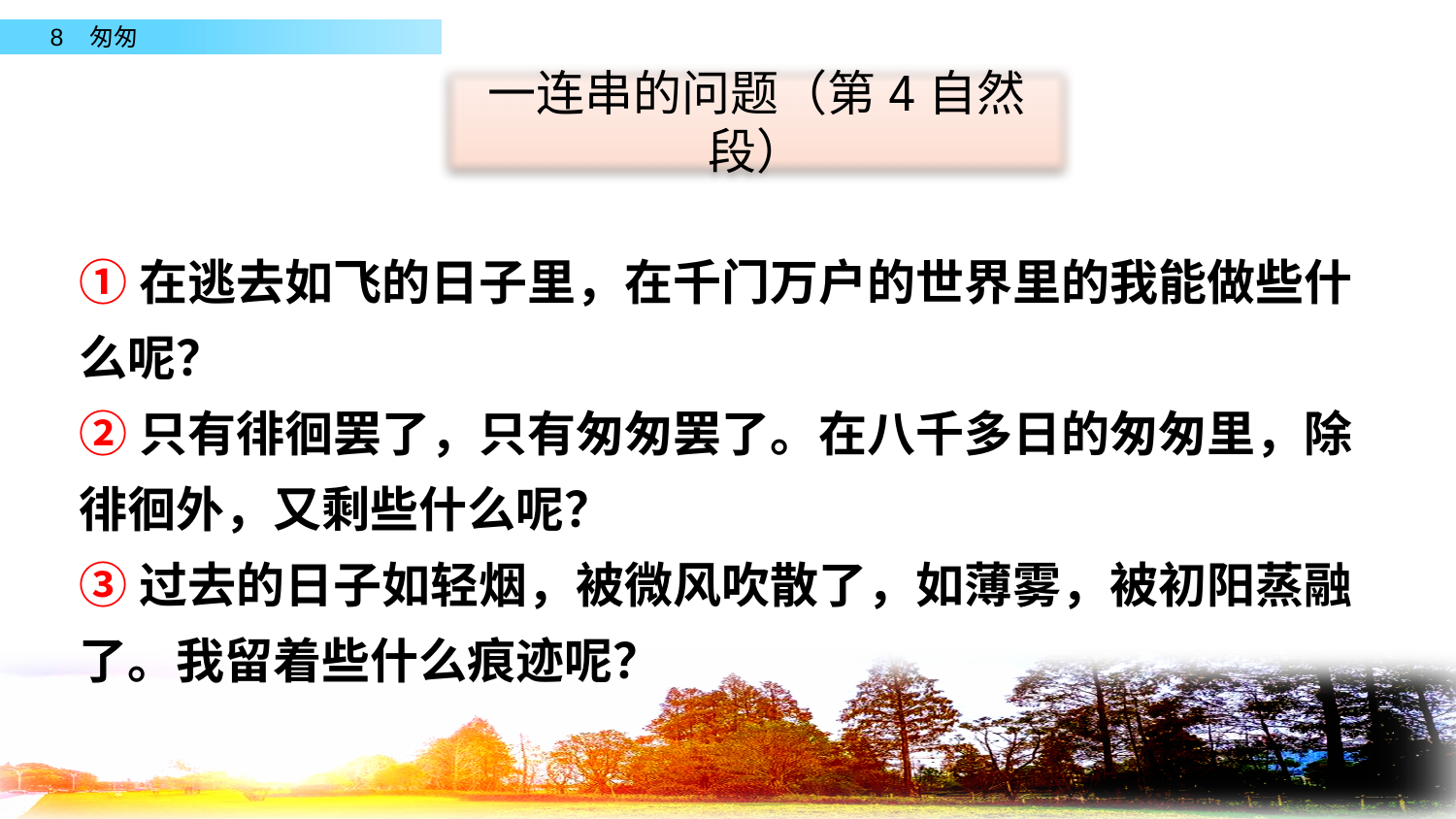

一连串的问题（第4自然段）
①在逃去如飞的日子里，在千门万户的世界里的我能做些什么呢？
②只有徘徊罢了，只有匆匆罢了。在八千多日的匆匆里，除徘徊外，又剩些什么呢？
③过去的日子如轻烟，被微风吹散了，如薄雾，被初阳蒸融了。我留着些什么痕迹呢？